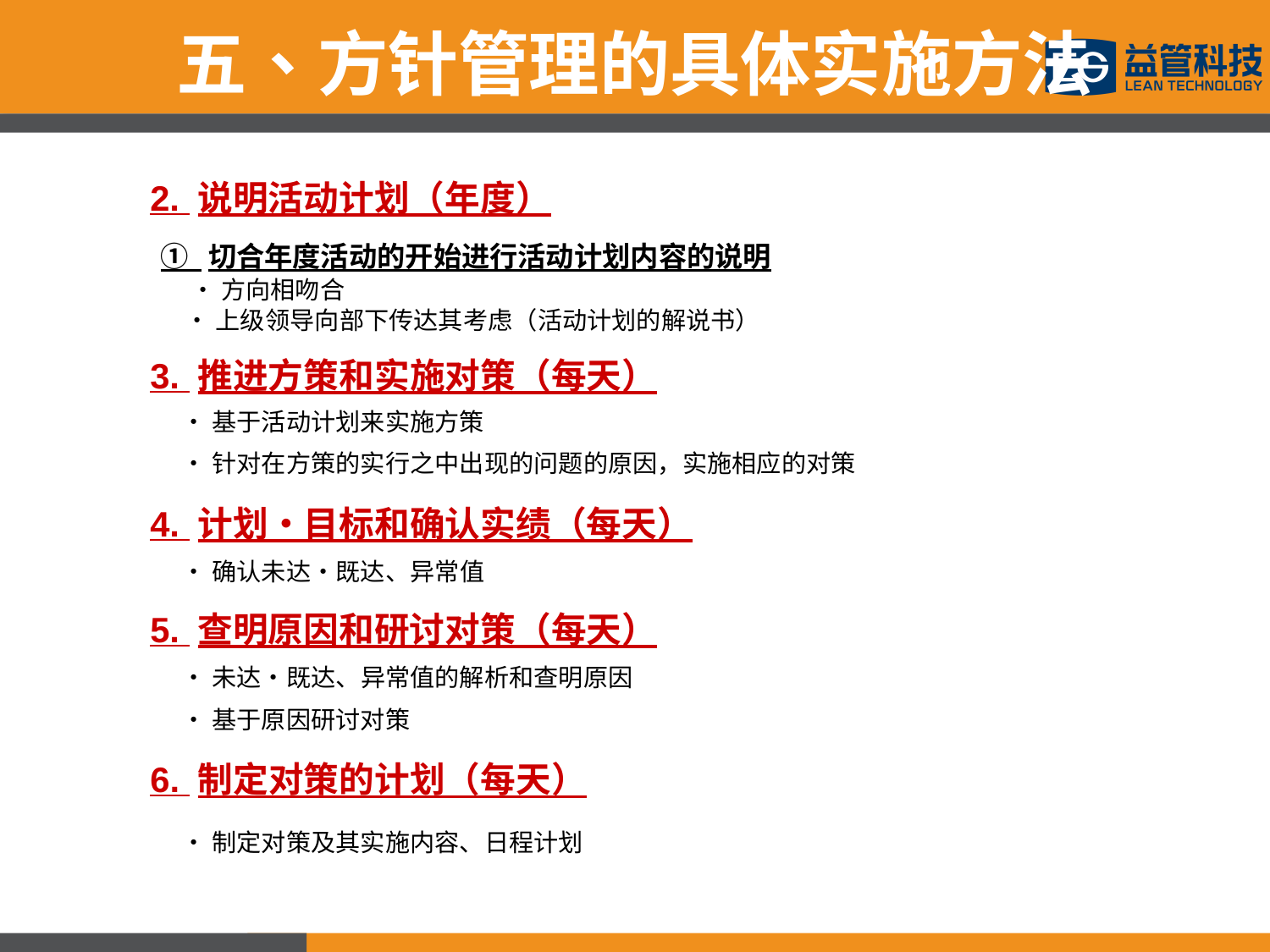

五、方针管理的具体实施方法
2. 说明活动计划（年度）
①  切合年度活动的开始进行活动计划内容的说明
　 ・ 方向相吻合
　・ 上级领导向部下传达其考虑（活动计划的解说书）
3. 推进方策和实施对策（每天）
・ 基于活动计划来实施方策
・ 针对在方策的实行之中出现的问题的原因，实施相应的对策
4. 计划・目标和确认实绩（每天）
・ 确认未达・既达、异常值
5. 查明原因和研讨对策（每天）
・ 未达・既达、异常值的解析和查明原因
・ 基于原因研讨对策
6. 制定对策的计划（每天）
・ 制定对策及其实施内容、日程计划